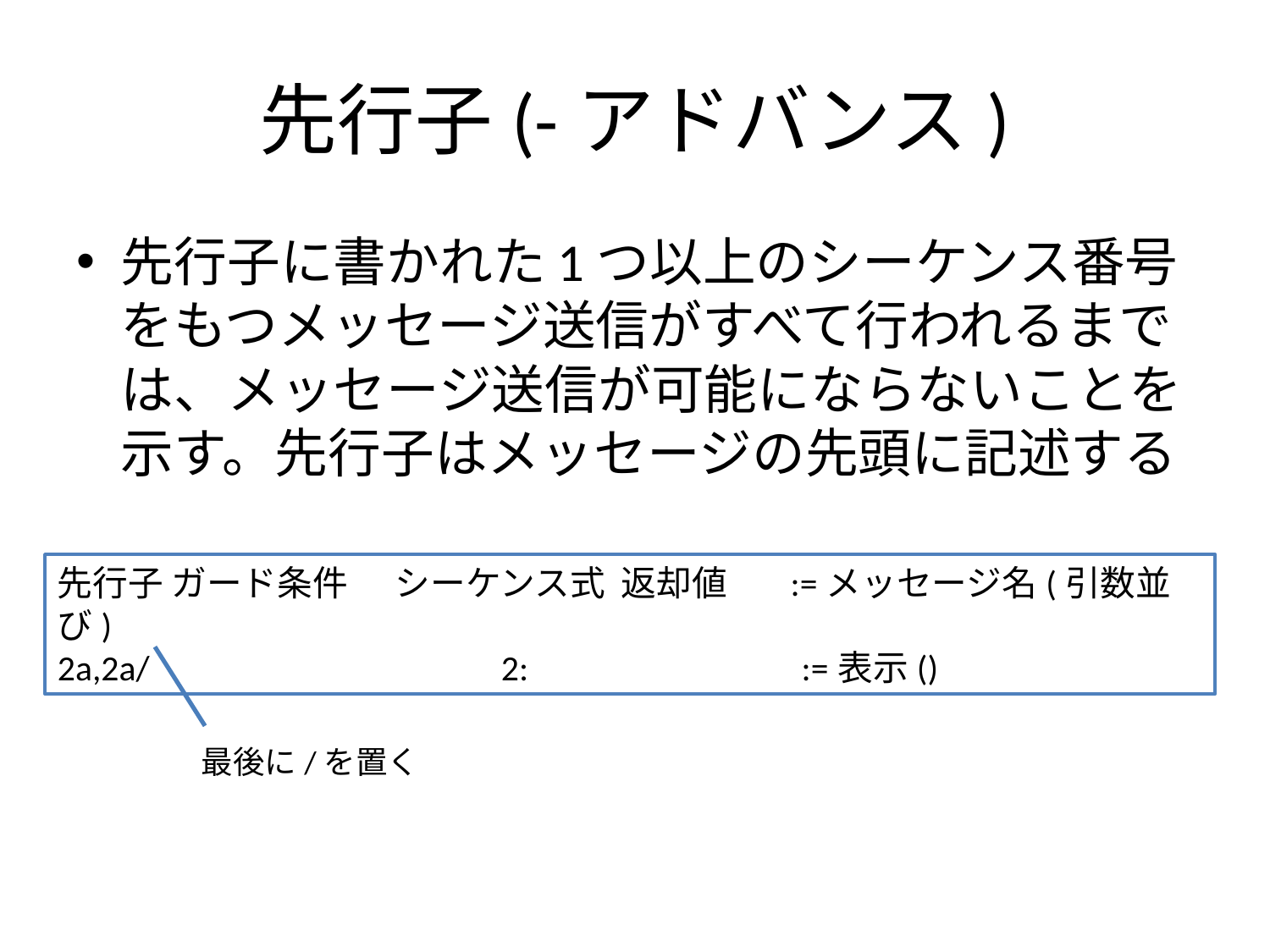

# 先行子(-アドバンス)
先行子に書かれた1つ以上のシーケンス番号をもつメッセージ送信がすべて行われるまでは、メッセージ送信が可能にならないことを示す。先行子はメッセージの先頭に記述する

先行子 ガード条件      シーケンス式  返却値       :=メッセージ名(引数並び)
2a,2a/                        　　         2:                                  :=表示()
最後に/を置く